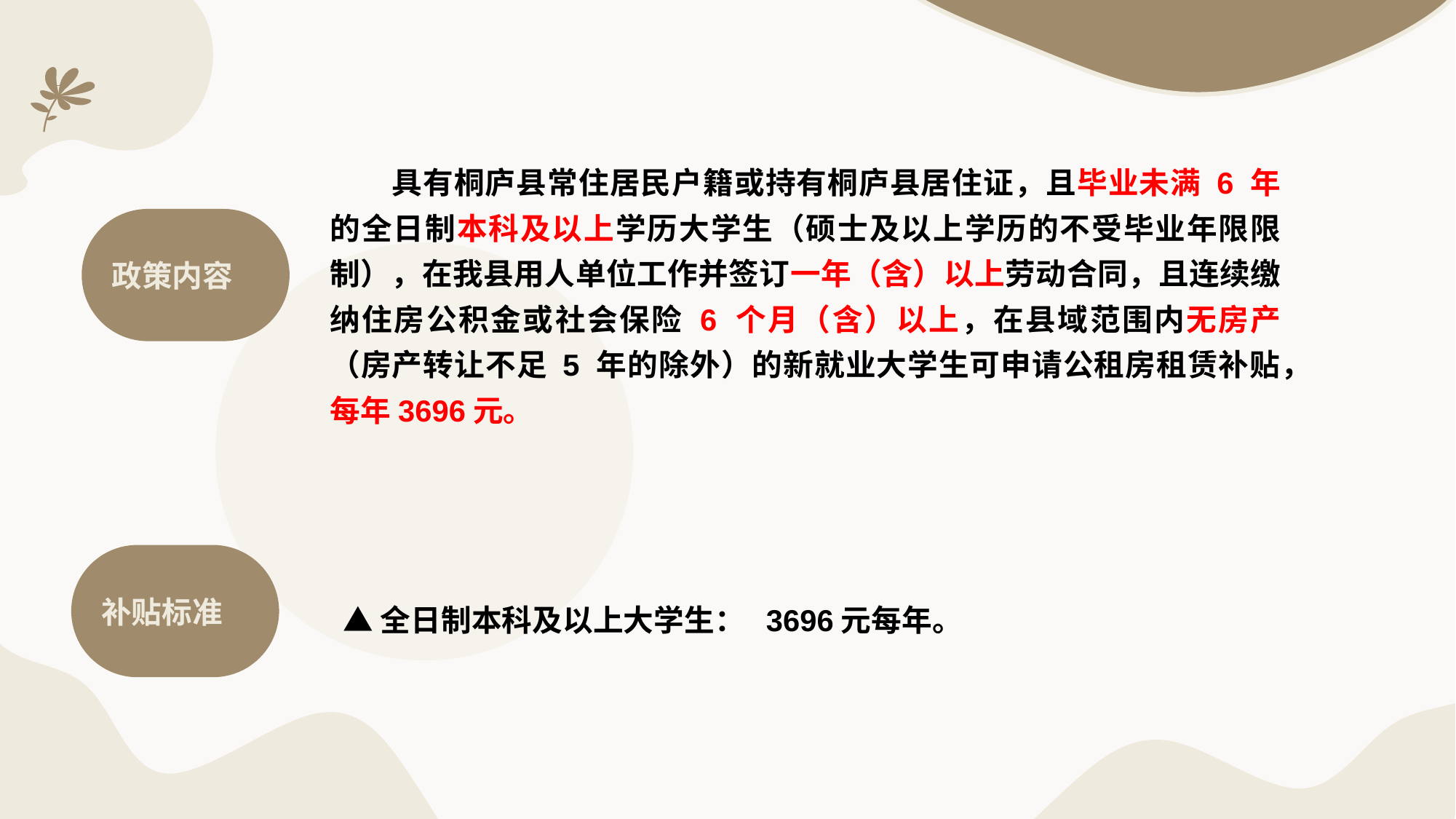

具有桐庐县常住居民户籍或持有桐庐县居住证，且毕业未满 6 年的全日制本科及以上学历大学生（硕士及以上学历的不受毕业年限限制），在我县用人单位工作并签订一年（含）以上劳动合同，且连续缴纳住房公积金或社会保险 6 个月（含）以上，在县域范围内无房产（房产转让不足 5 年的除外）的新就业大学生可申请公租房租赁补贴，每年3696元。
政策内容

补贴标准
▲全日制本科及以上大学生：  3696元每年。